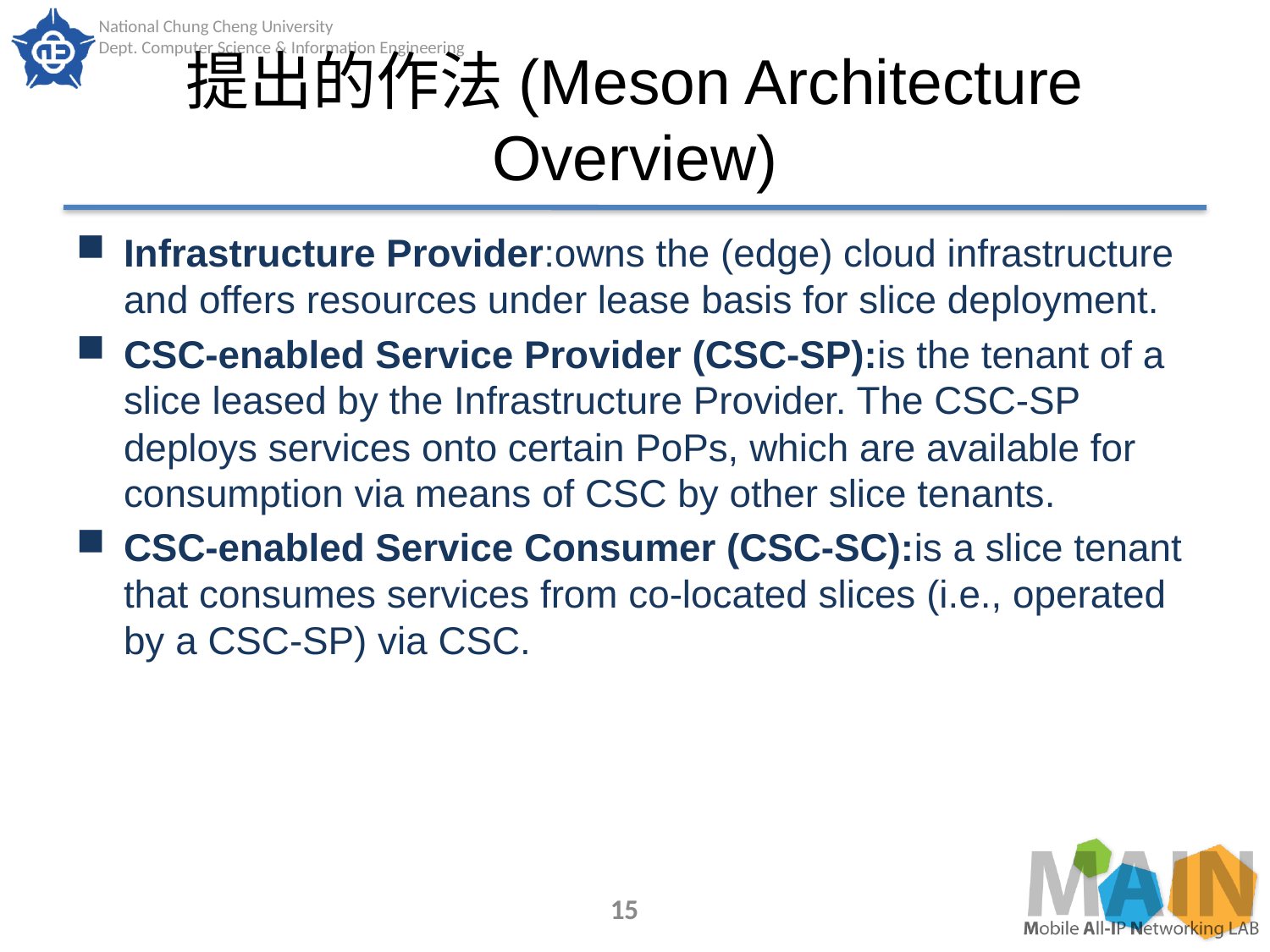

# 提出的作法(Meson Architecture Overview)
Infrastructure Provider:owns the (edge) cloud infrastructure and offers resources under lease basis for slice deployment.
CSC-enabled Service Provider (CSC-SP):is the tenant of a slice leased by the Infrastructure Provider. The CSC-SP deploys services onto certain PoPs, which are available for consumption via means of CSC by other slice tenants.
CSC-enabled Service Consumer (CSC-SC):is a slice tenant that consumes services from co-located slices (i.e., operated by a CSC-SP) via CSC.
15